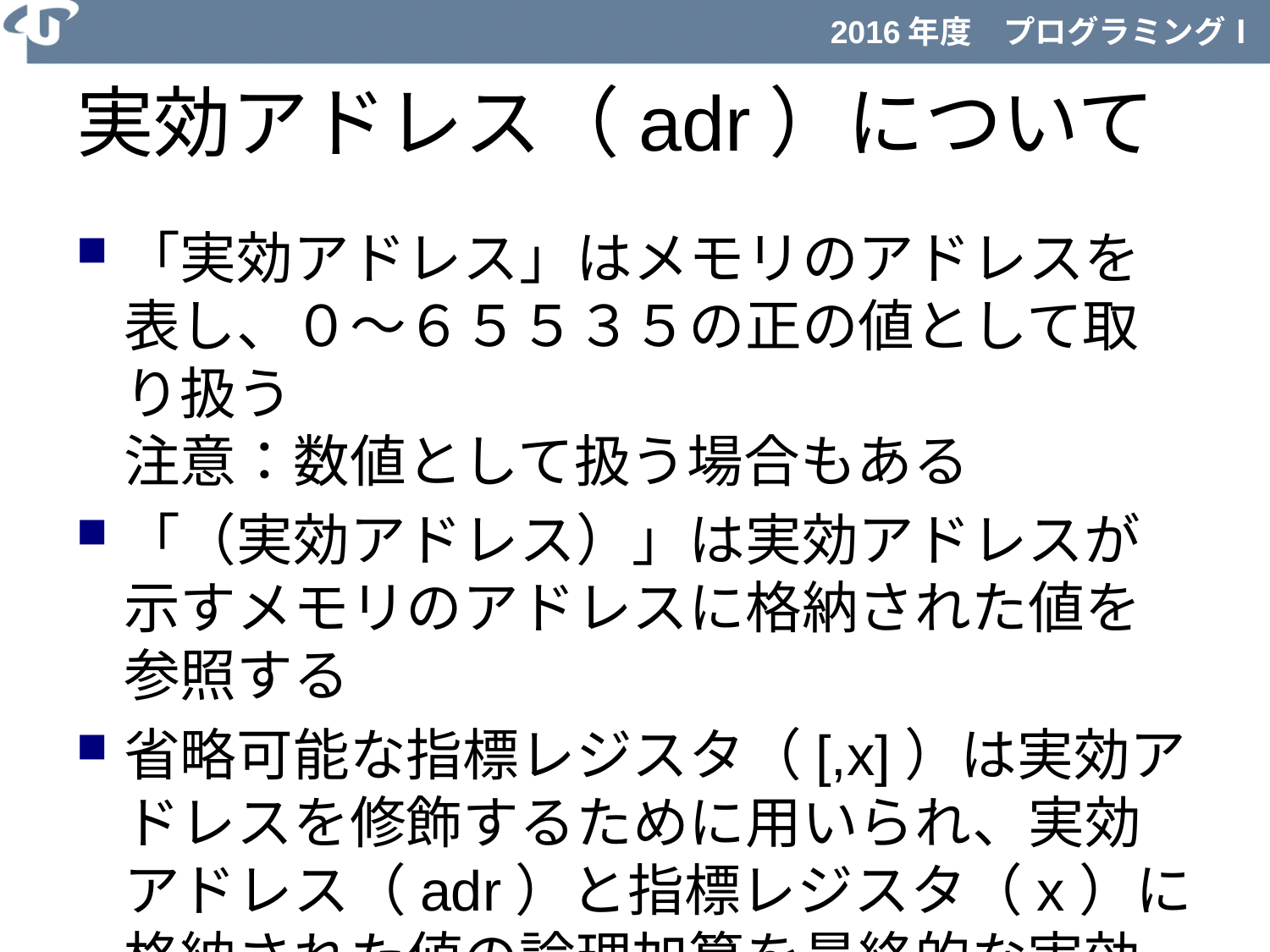

# 実効アドレス（adr）について
「実効アドレス」はメモリのアドレスを表し、０～６５５３５の正の値として取り扱う
注意：数値として扱う場合もある
「（実効アドレス）」は実効アドレスが示すメモリのアドレスに格納された値を参照する
省略可能な指標レジスタ（[,x]）は実効アドレスを修飾するために用いられ、実効アドレス（adr）と指標レジスタ（x）に格納された値の論理加算を最終的な実効アドレスとする